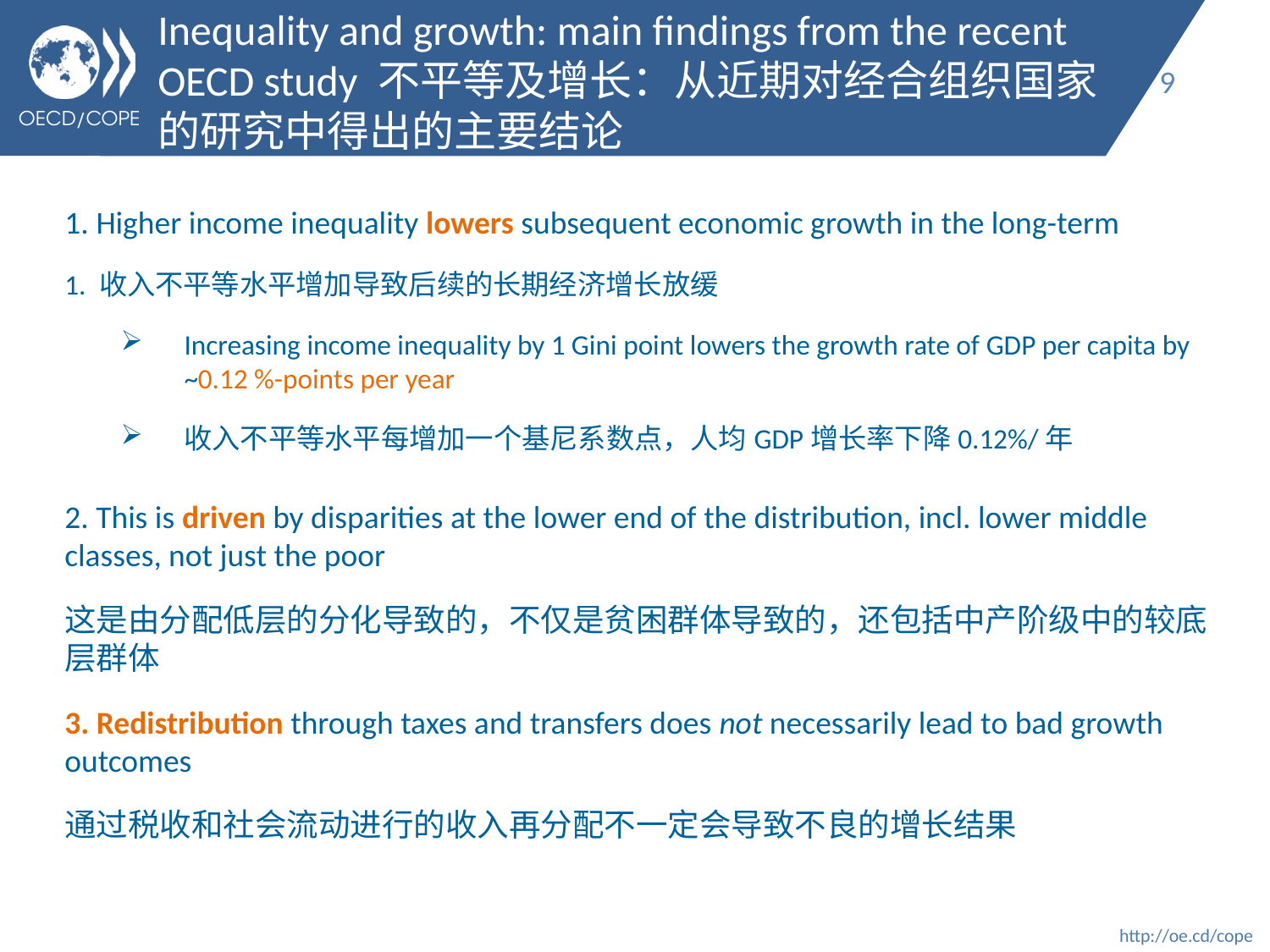

# Inequality and growth: main findings from the recent OECD study 不平等及增长：从近期对经合组织国家的研究中得出的主要结论
1. Higher income inequality lowers subsequent economic growth in the long-term
1. 收入不平等水平增加导致后续的长期经济增长放缓
Increasing income inequality by 1 Gini point lowers the growth rate of GDP per capita by ~0.12 %-points per year
收入不平等水平每增加一个基尼系数点，人均GDP增长率下降0.12%/年
2. This is driven by disparities at the lower end of the distribution, incl. lower middle classes, not just the poor
这是由分配低层的分化导致的，不仅是贫困群体导致的，还包括中产阶级中的较底层群体
3. Redistribution through taxes and transfers does not necessarily lead to bad growth outcomes
通过税收和社会流动进行的收入再分配不一定会导致不良的增长结果